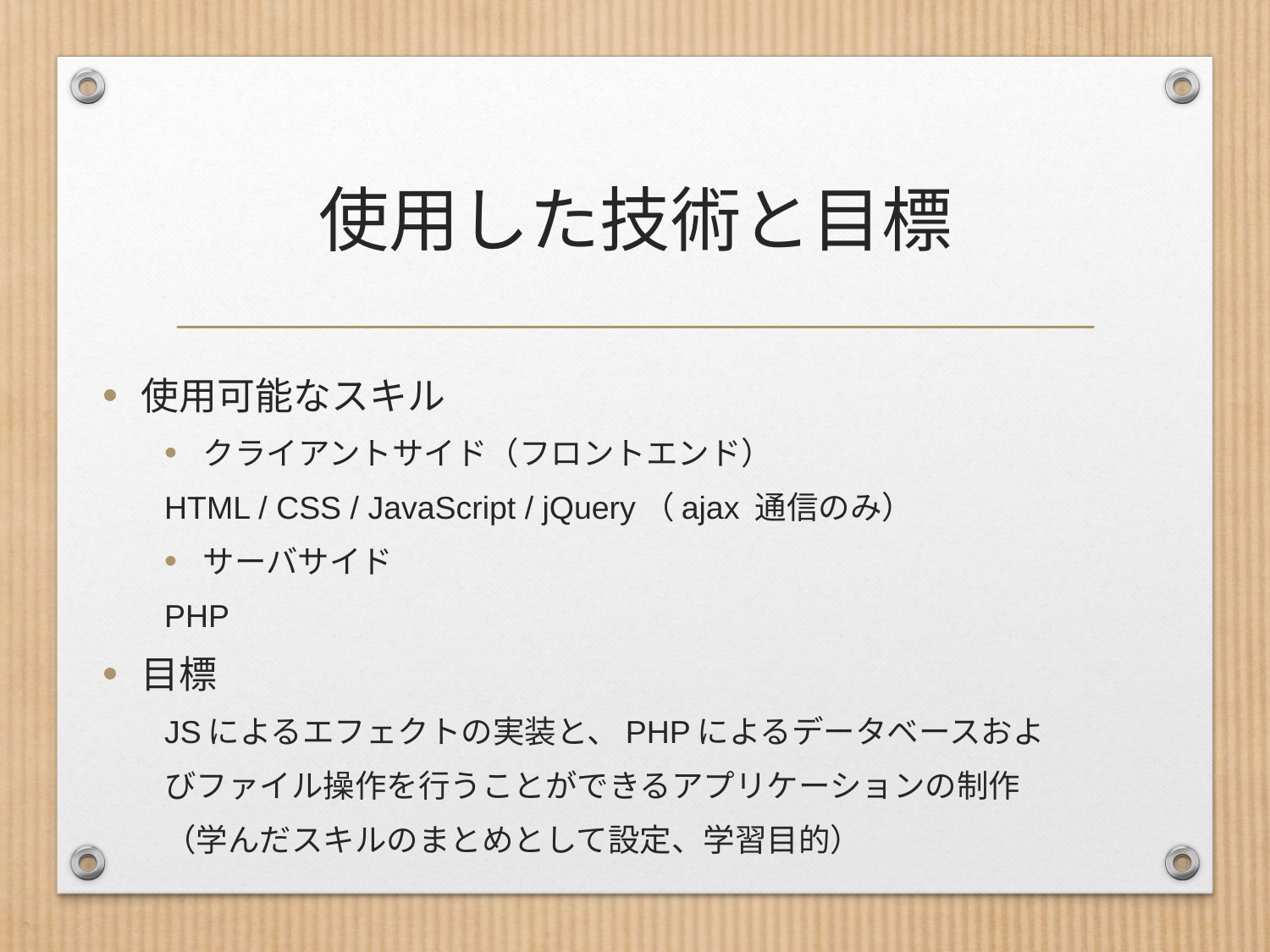

# 使用した技術と目標
使用可能なスキル
クライアントサイド（フロントエンド）
	HTML / CSS / JavaScript / jQuery（ajax 通信のみ）
サーバサイド
	PHP
目標
JSによるエフェクトの実装と、PHPによるデータベースおよ
びファイル操作を行うことができるアプリケーションの制作
（学んだスキルのまとめとして設定、学習目的）